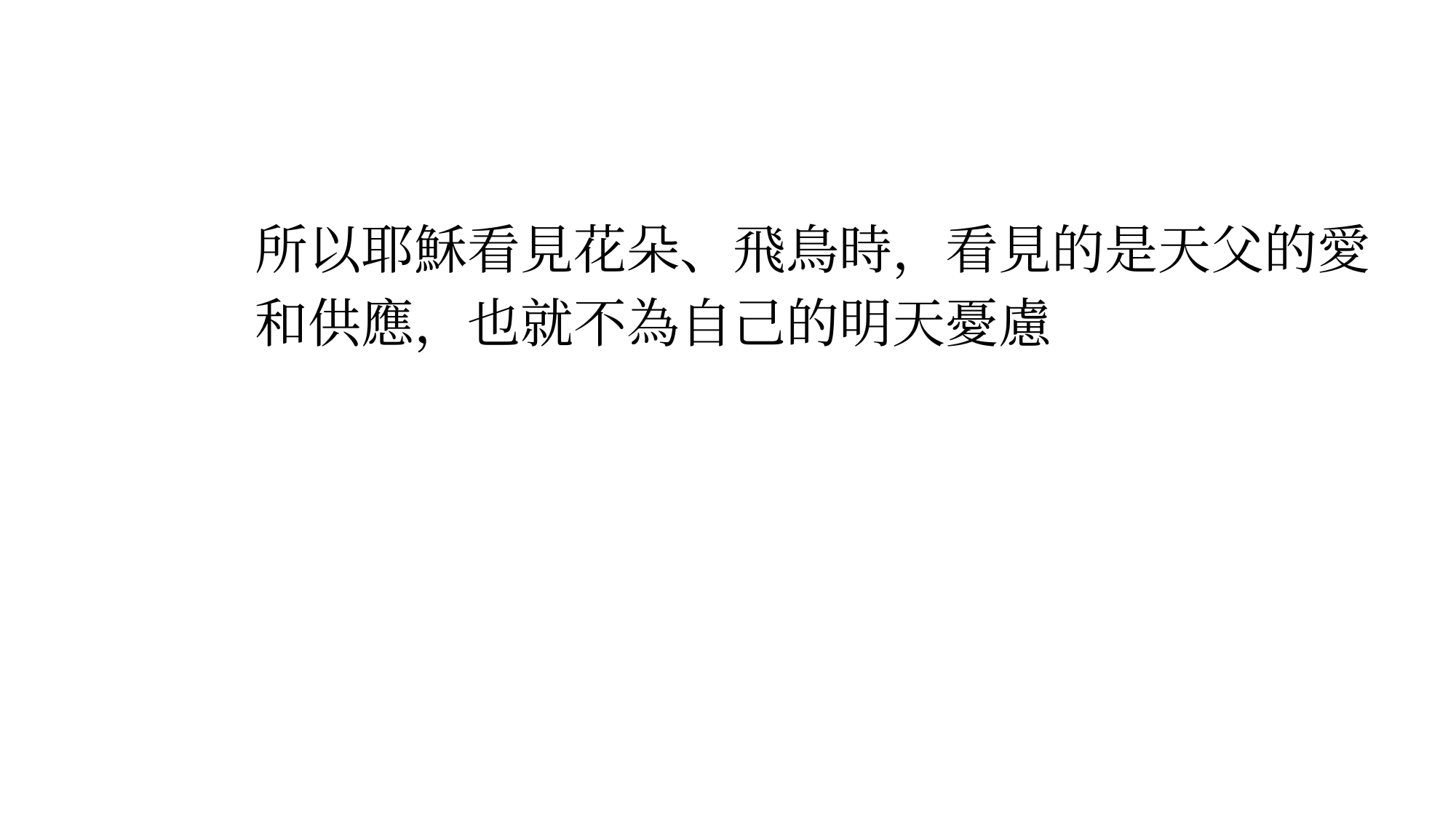

所以耶穌看見花朵、飛鳥時，看見的是天父的愛和供應，也就不為自己的明天憂慮